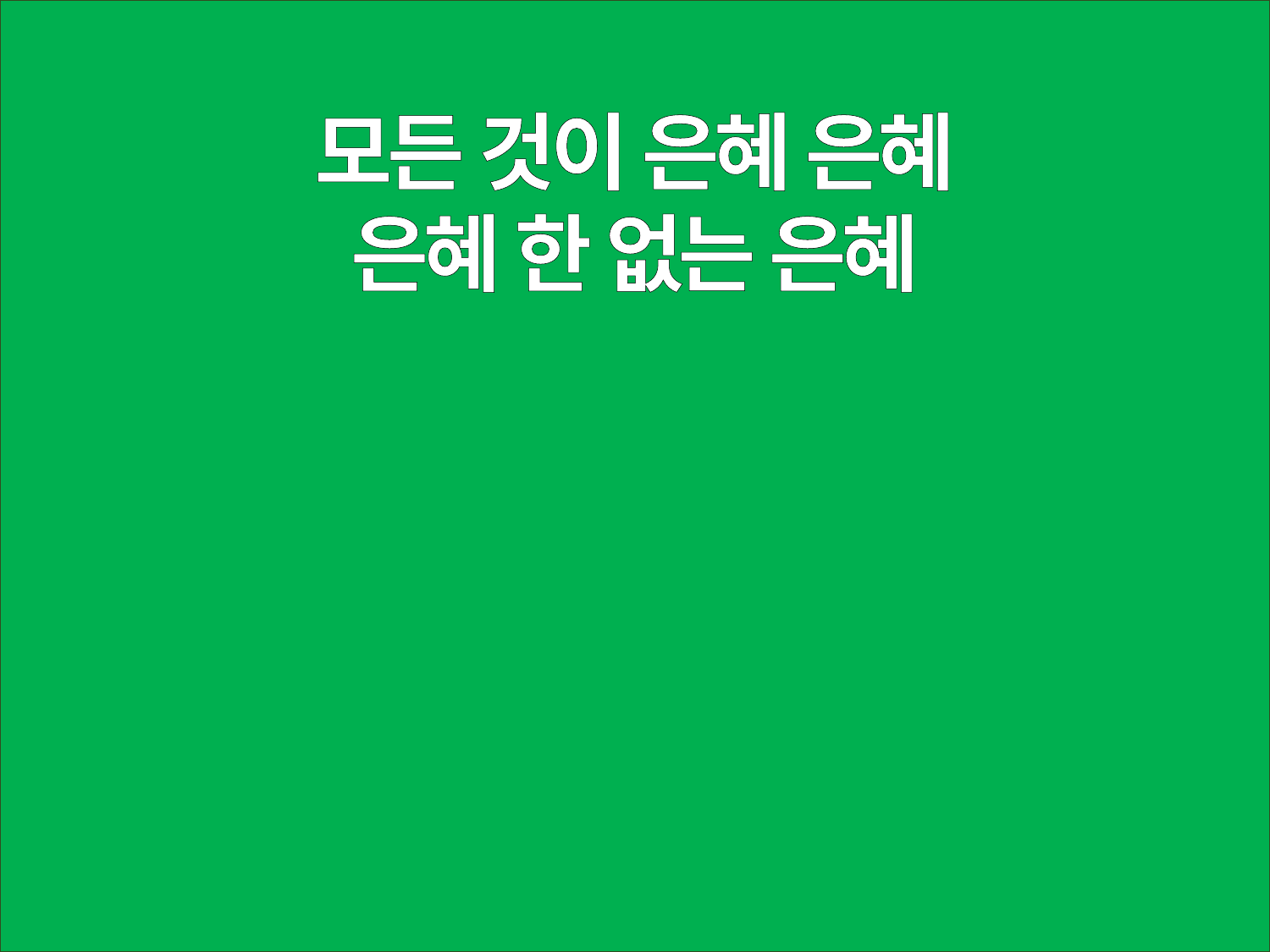

모든 것이 은혜 은혜
은혜 한 없는 은혜